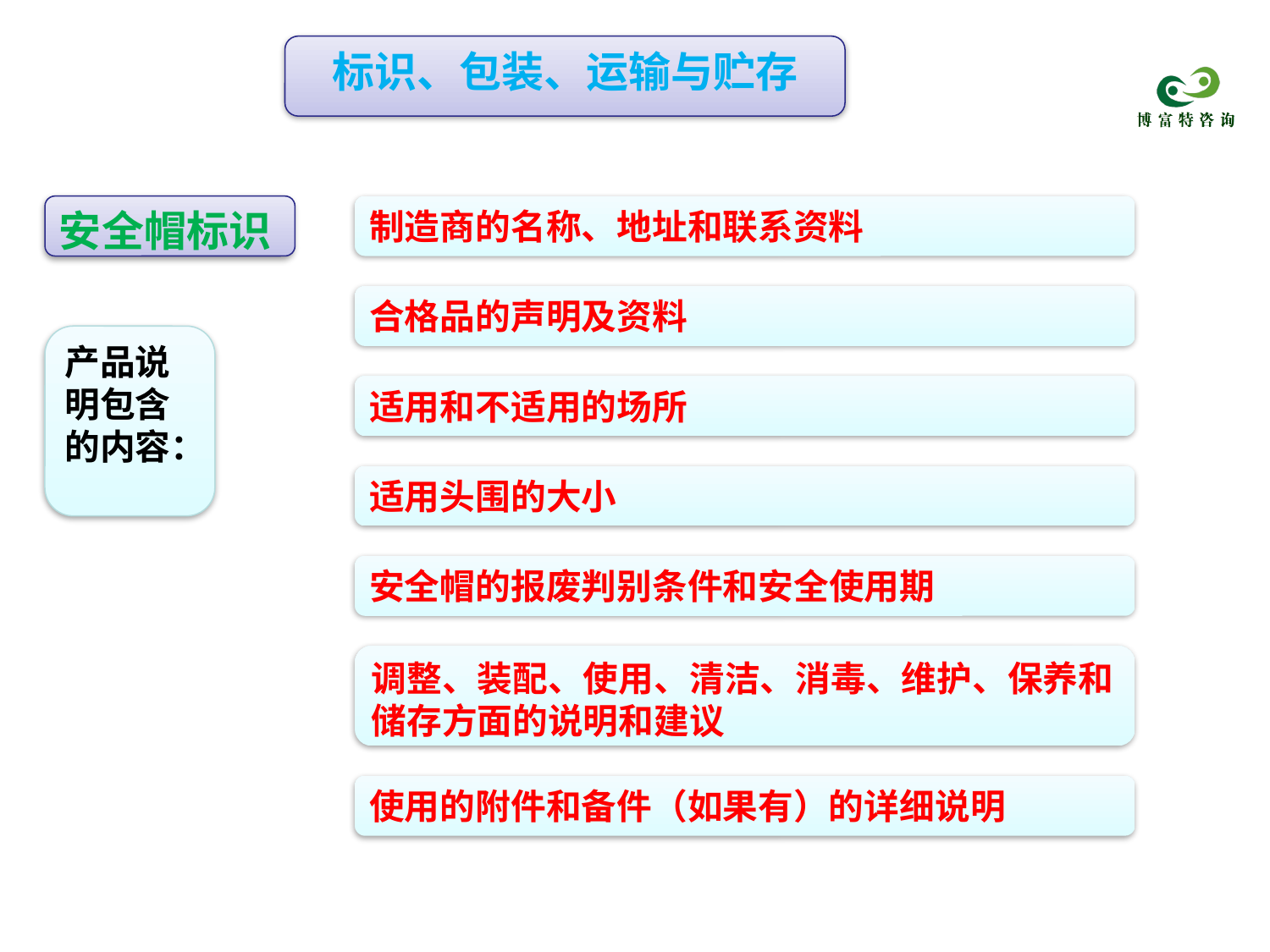

标识、包装、运输与贮存
安全帽标识
制造商的名称、地址和联系资料
合格品的声明及资料
产品说明包含的内容：
适用和不适用的场所
适用头围的大小
安全帽的报废判别条件和安全使用期
调整、装配、使用、清洁、消毒、维护、保养和储存方面的说明和建议
使用的附件和备件（如果有）的详细说明